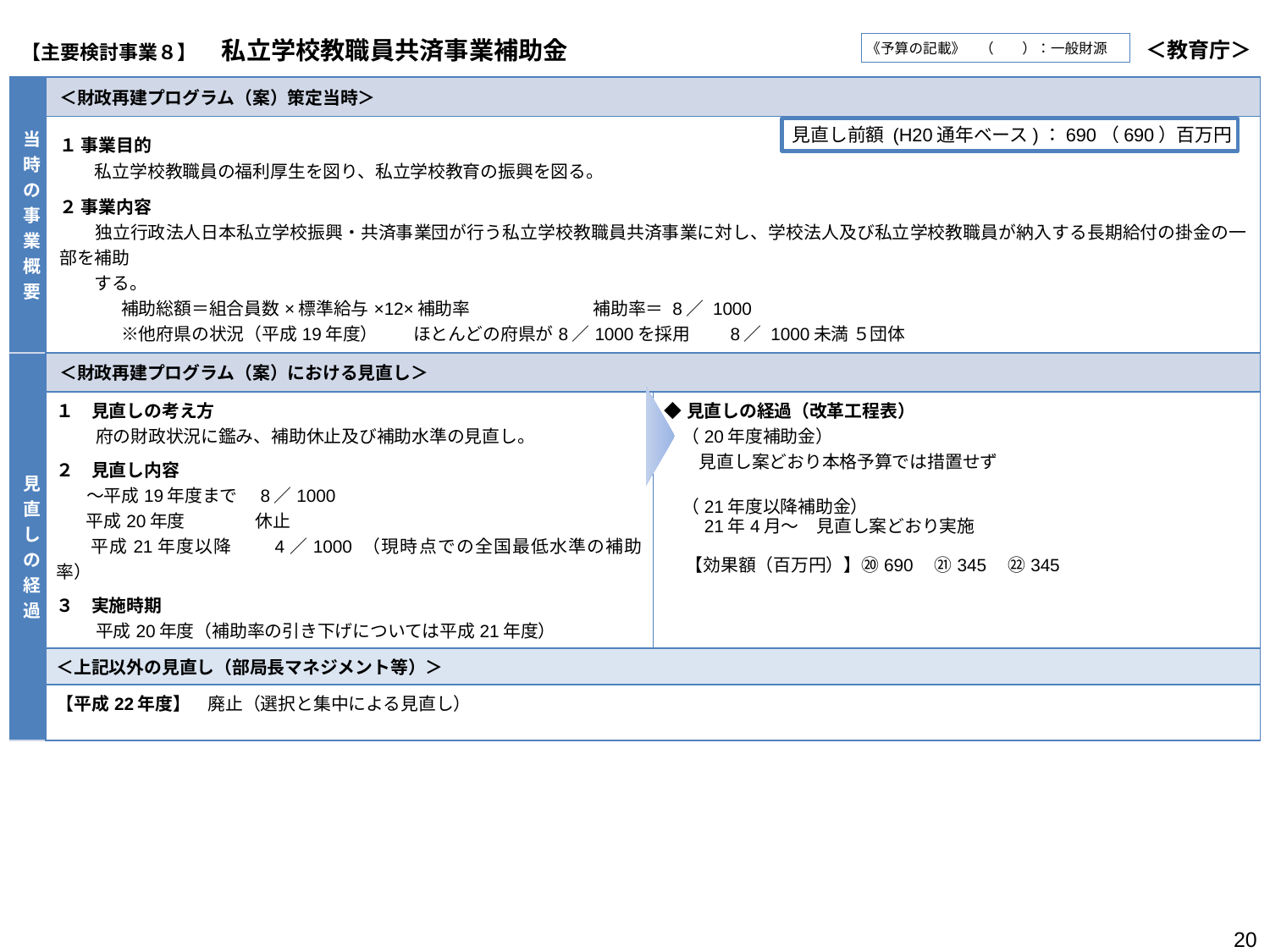

| 【主要検討事業８】　私立学校教職員共済事業補助金 |  |  | ＜教育庁＞ |
| --- | --- | --- | --- |
《予算の記載》　（　　）：一般財源
| 当時の事業概要 | ＜財政再建プログラム（案）策定当時＞ |  |
| --- | --- | --- |
|  | １ 事業目的 　　私立学校教職員の福利厚生を図り、私立学校教育の振興を図る。 ２ 事業内容 　　独立行政法人日本私立学校振興・共済事業団が行う私立学校教職員共済事業に対し、学校法人及び私立学校教職員が納入する長期給付の掛金の一部を補助 　　する。 　　　補助総額＝組合員数×標準給与×12×補助率　　　　　　　補助率＝ 8／ 1000 　　　※他府県の状況（平成19年度）　　ほとんどの府県が8／1000を採用　　8／ 1000未満 ５団体 |  |
| 見直しの経過 | ＜財政再建プログラム（案）における見直し＞ |  |
|  | １　見直しの考え方 　　 府の財政状況に鑑み、補助休止及び補助水準の見直し。 ２　見直し内容 　 ～平成19年度まで　8／1000 　 平成20年度　　　　休止 　 平成21年度以降　　4／1000 （現時点での全国最低水準の補助率） ３　実施時期 　　 平成20年度（補助率の引き下げについては平成21年度） | ◆見直しの経過（改革工程表） 　（20年度補助金） 　　見直し案どおり本格予算では措置せず 　（21年度以降補助金） 　　21年4月～　見直し案どおり実施 　 【効果額（百万円）】⑳690　㉑345　㉒345 |
|  | ＜上記以外の見直し（部局長マネジメント等）＞ |  |
|  | 【平成22年度】　廃止（選択と集中による見直し） |  |
見直し前額 (H20通年ベース)：690（690）百万円

20